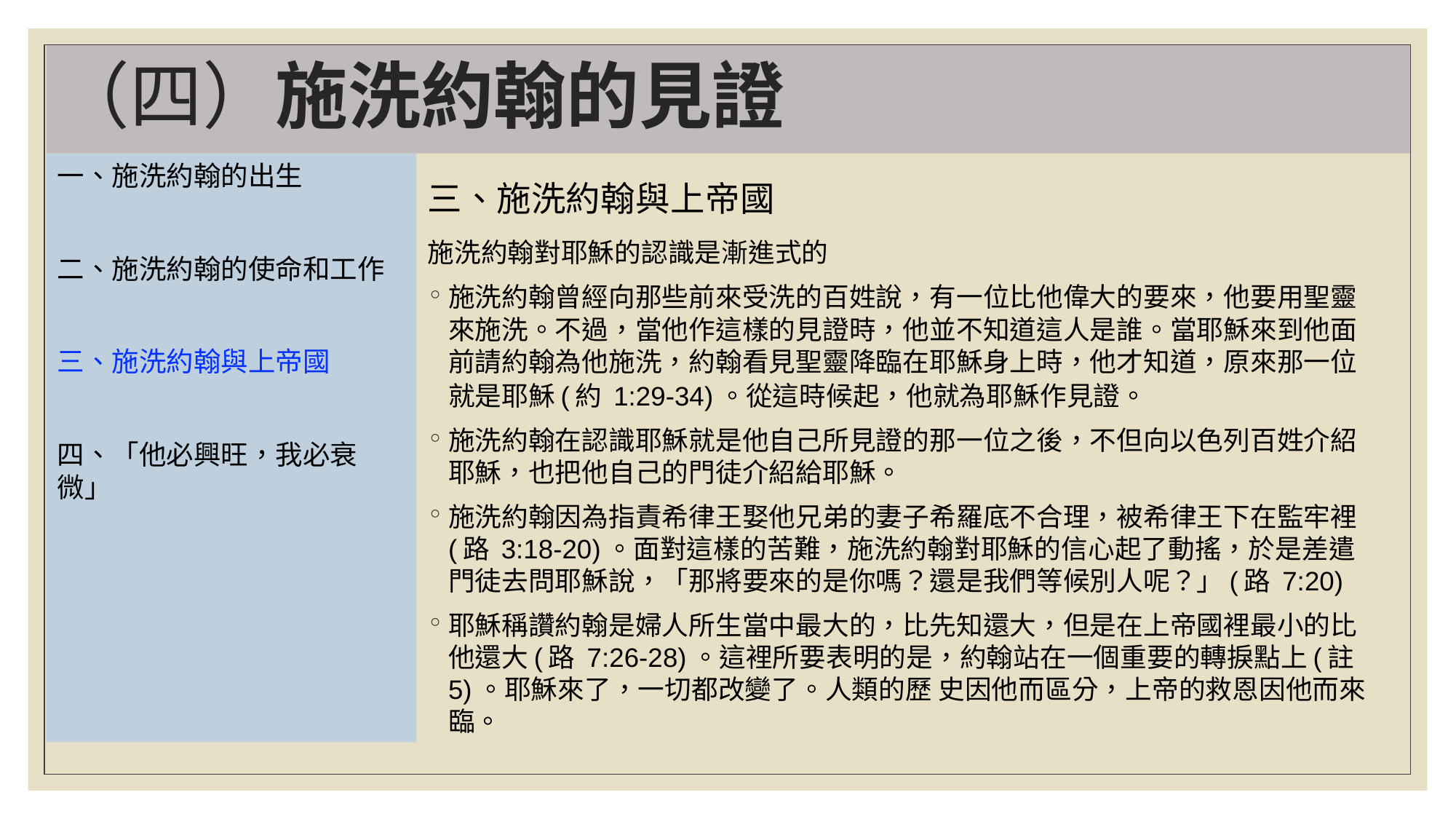

# （四）施洗約翰的見證
一、施洗約翰的出生

二、施洗約翰的使命和工作

三、施洗約翰與上帝國

四、「他必興旺，我必衰微」

三、施洗約翰與上帝國
施洗約翰對耶穌的認識是漸進式的
施洗約翰曾經向那些前來受洗的百姓說，有一位比他偉大的要來，他要用聖靈來施洗。不過，當他作這樣的見證時，他並不知道這人是誰。當耶穌來到他面前請約翰為他施洗，約翰看見聖靈降臨在耶穌身上時，他才知道，原來那一位就是耶穌(約 1:29-34)。從這時候起，他就為耶穌作見證。
施洗約翰在認識耶穌就是他自己所見證的那一位之後，不但向以色列百姓介紹耶穌，也把他自己的門徒介紹給耶穌。
施洗約翰因為指責希律王娶他兄弟的妻子希羅底不合理，被希律王下在監牢裡(路 3:18-20)。面對這樣的苦難，施洗約翰對耶穌的信心起了動搖，於是差遣門徒去問耶穌說，「那將要來的是你嗎？還是我們等候別人呢？」(路 7:20)
耶穌稱讚約翰是婦人所生當中最大的，比先知還大，但是在上帝國裡最小的比他還大(路 7:26-28)。這裡所要表明的是，約翰站在一個重要的轉捩點上(註 5)。耶穌來了，一切都改變了。人類的歷 史因他而區分，上帝的救恩因他而來臨。